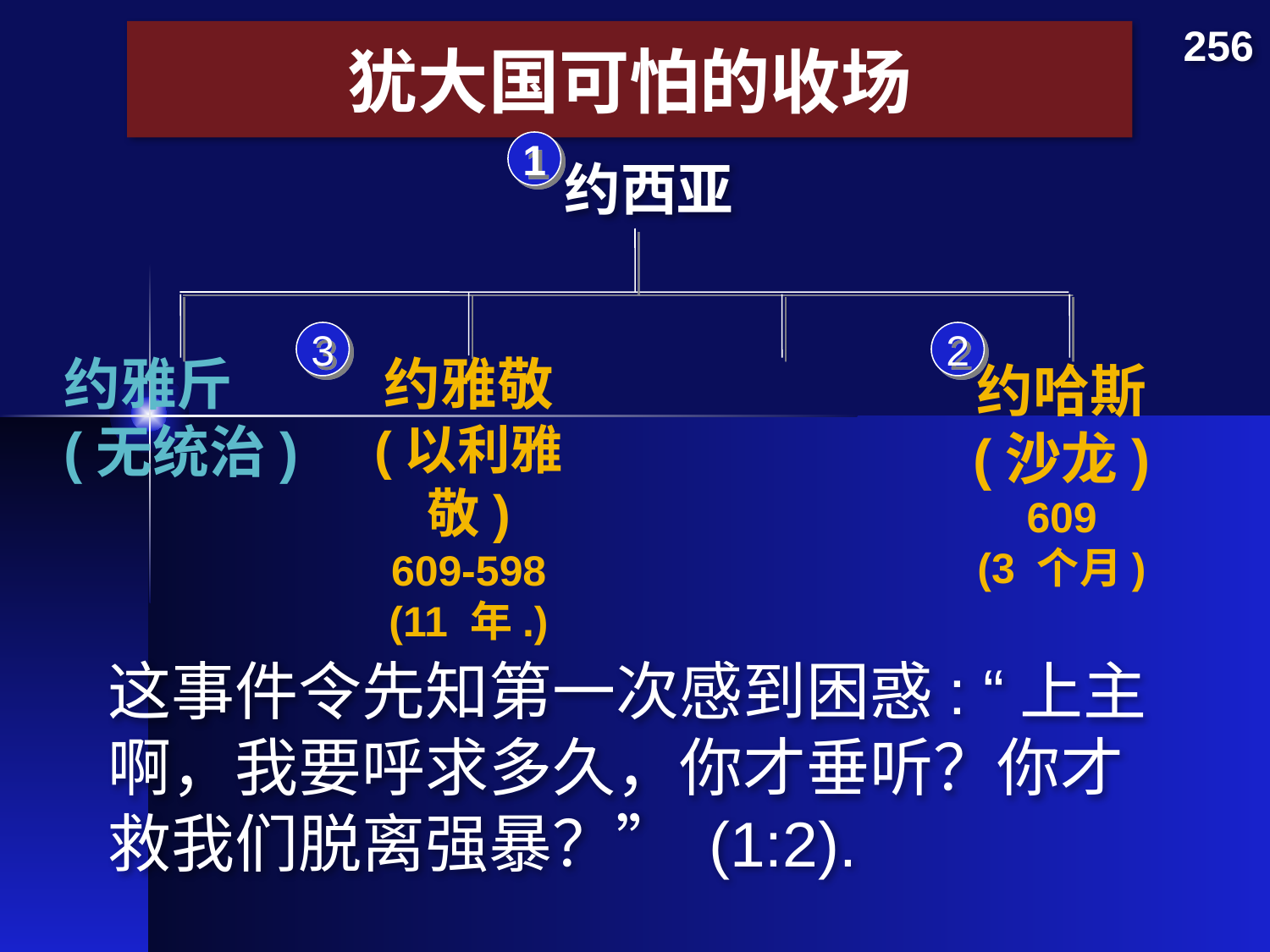

256
# 犹大国可怕的收场
1

约西亚

3

2

约雅斤
(无统治)
约雅敬
(以利雅敬)
609-598
(11 年.)
约哈斯
(沙龙)
609
(3 个月)
这事件令先知第一次感到困惑: “上主啊，我要呼求多久，你才垂听？你才救我们脱离强暴？” (1:2).